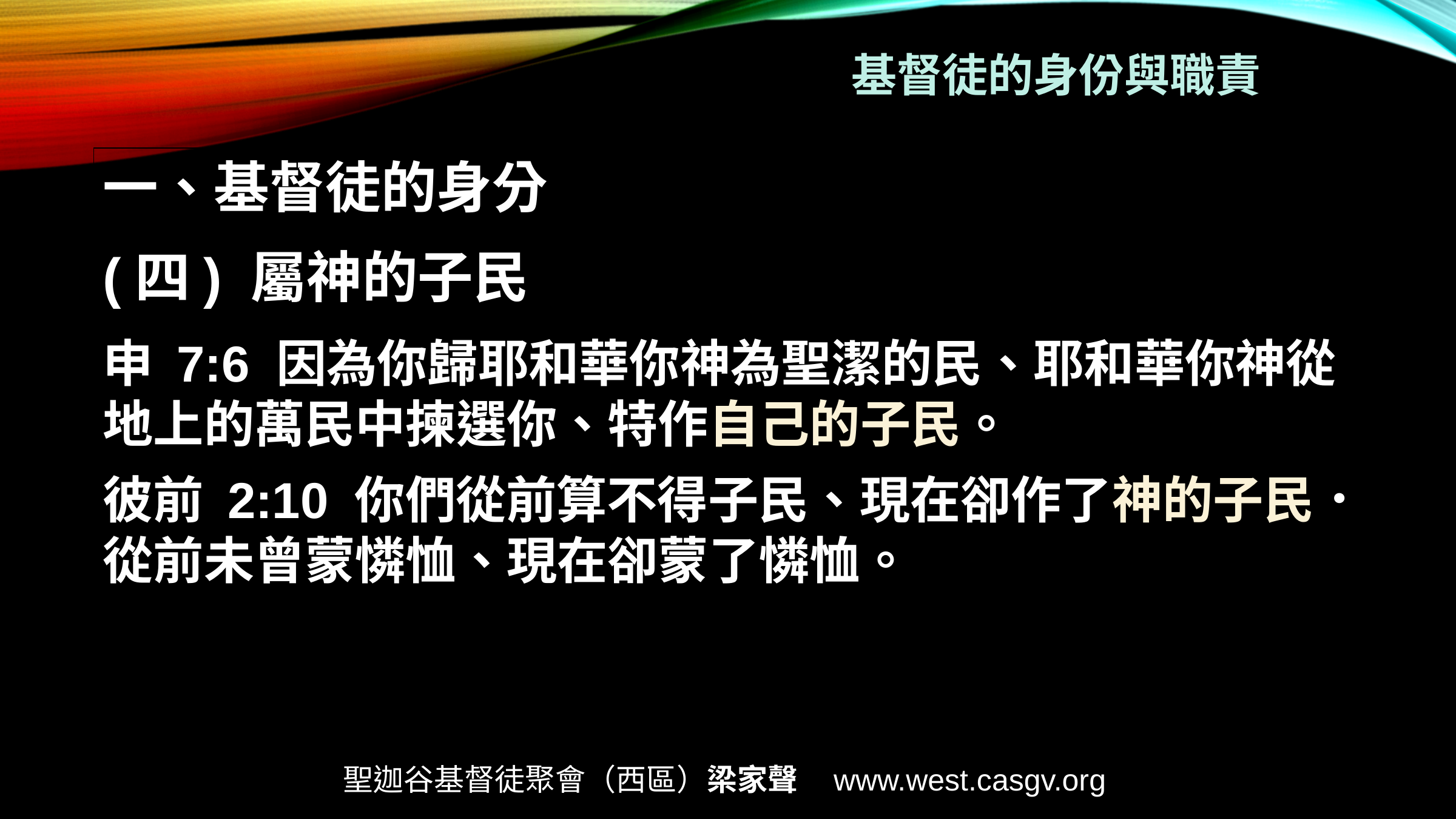

基督徒的身份與職責
一、基督徒的身分
(四) 屬神的子民
申 7:6 因為你歸耶和華你神為聖潔的民、耶和華你神從地上的萬民中揀選你、特作自己的子民。
彼前 2:10 你們從前算不得子民、現在卻作了神的子民．從前未曾蒙憐恤、現在卻蒙了憐恤。

聖迦谷基督徒聚會（西區）梁家聲   www.west.casgv.org